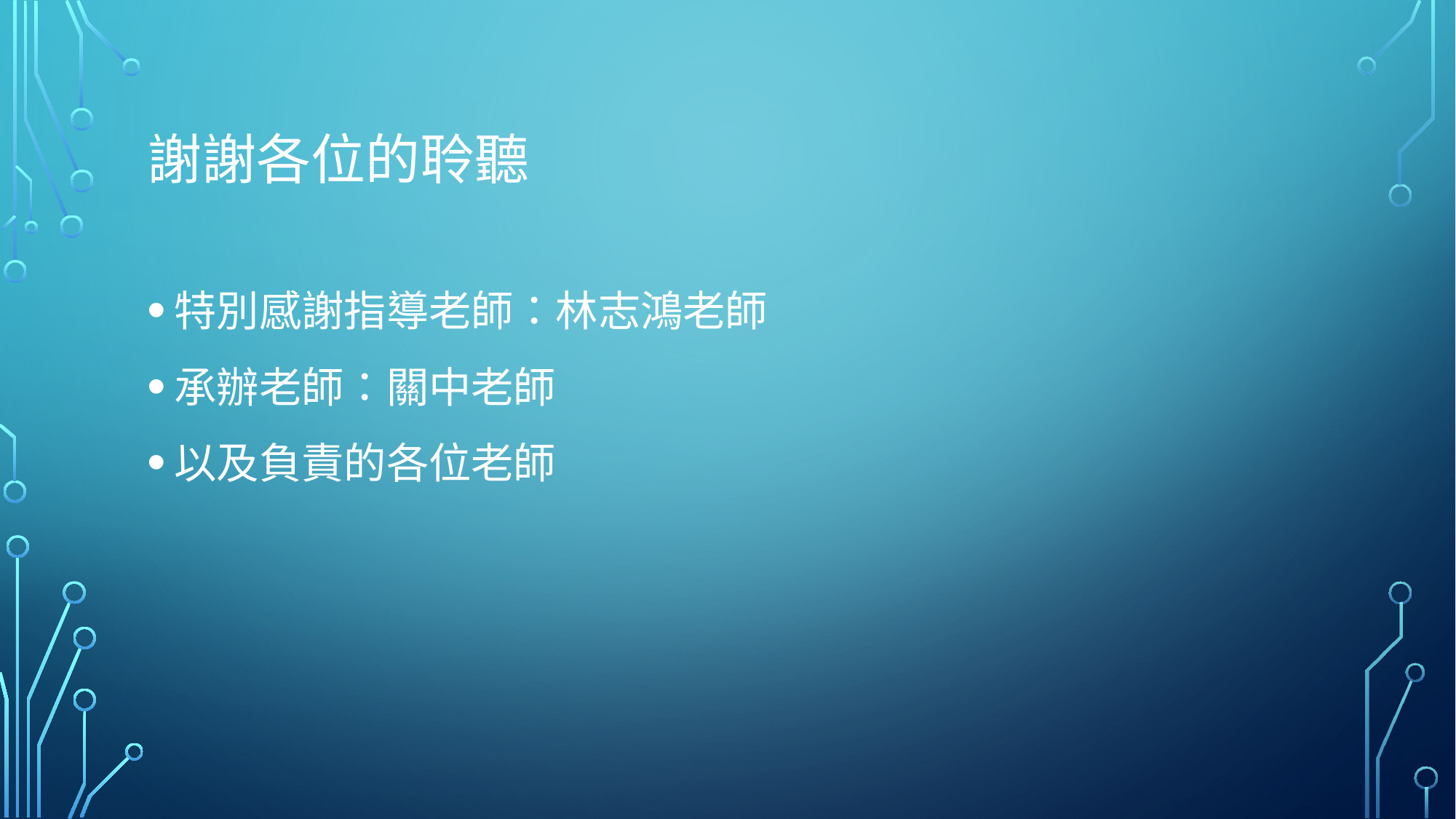

# 謝謝各位的聆聽
特別感謝指導老師：林志鴻老師
承辦老師：關中老師
以及負責的各位老師